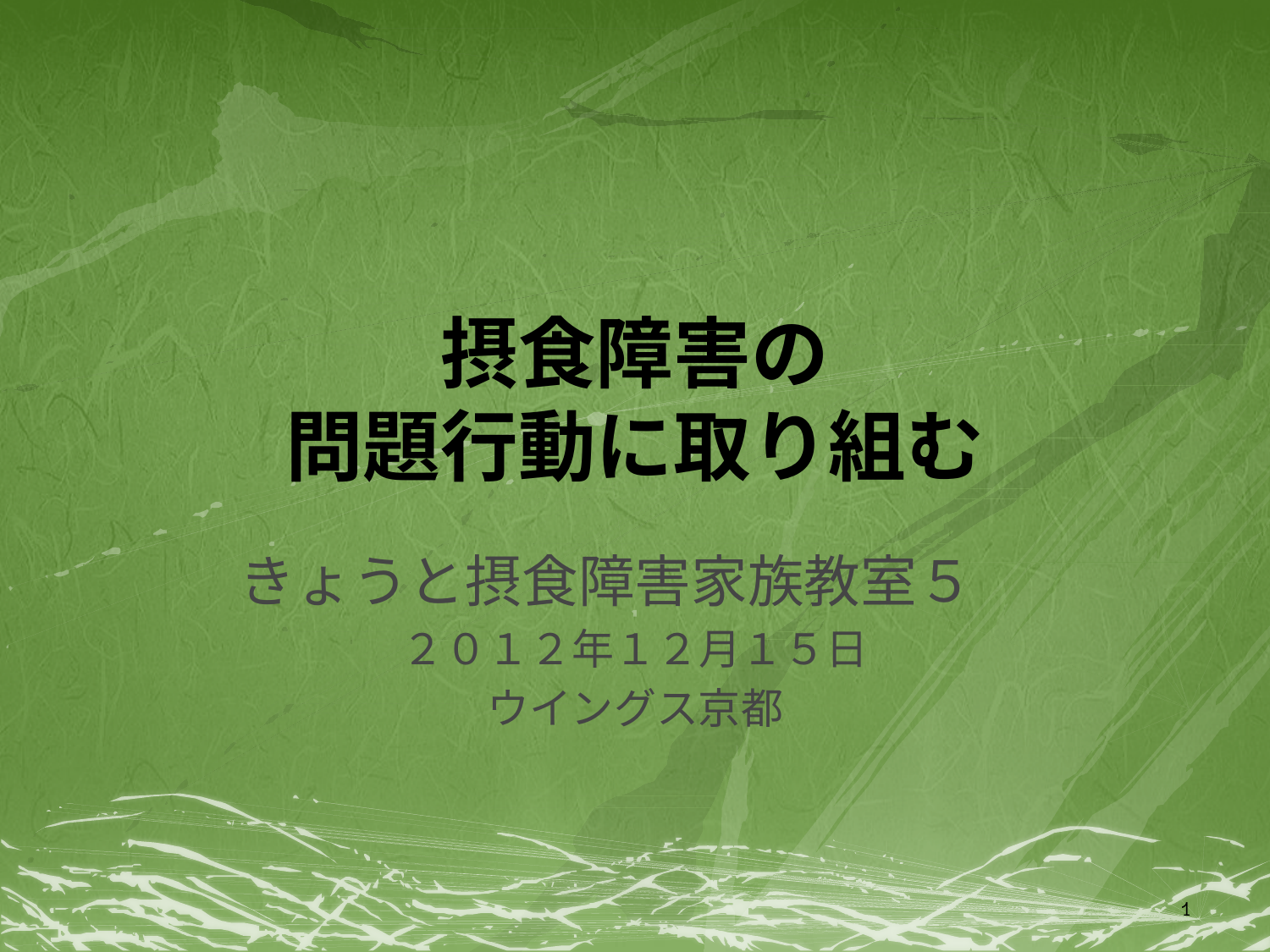

# 摂食障害の 問題行動に取り組む
きょうと摂食障害家族教室５
２０１２年１２月１５日
ウイングス京都
1